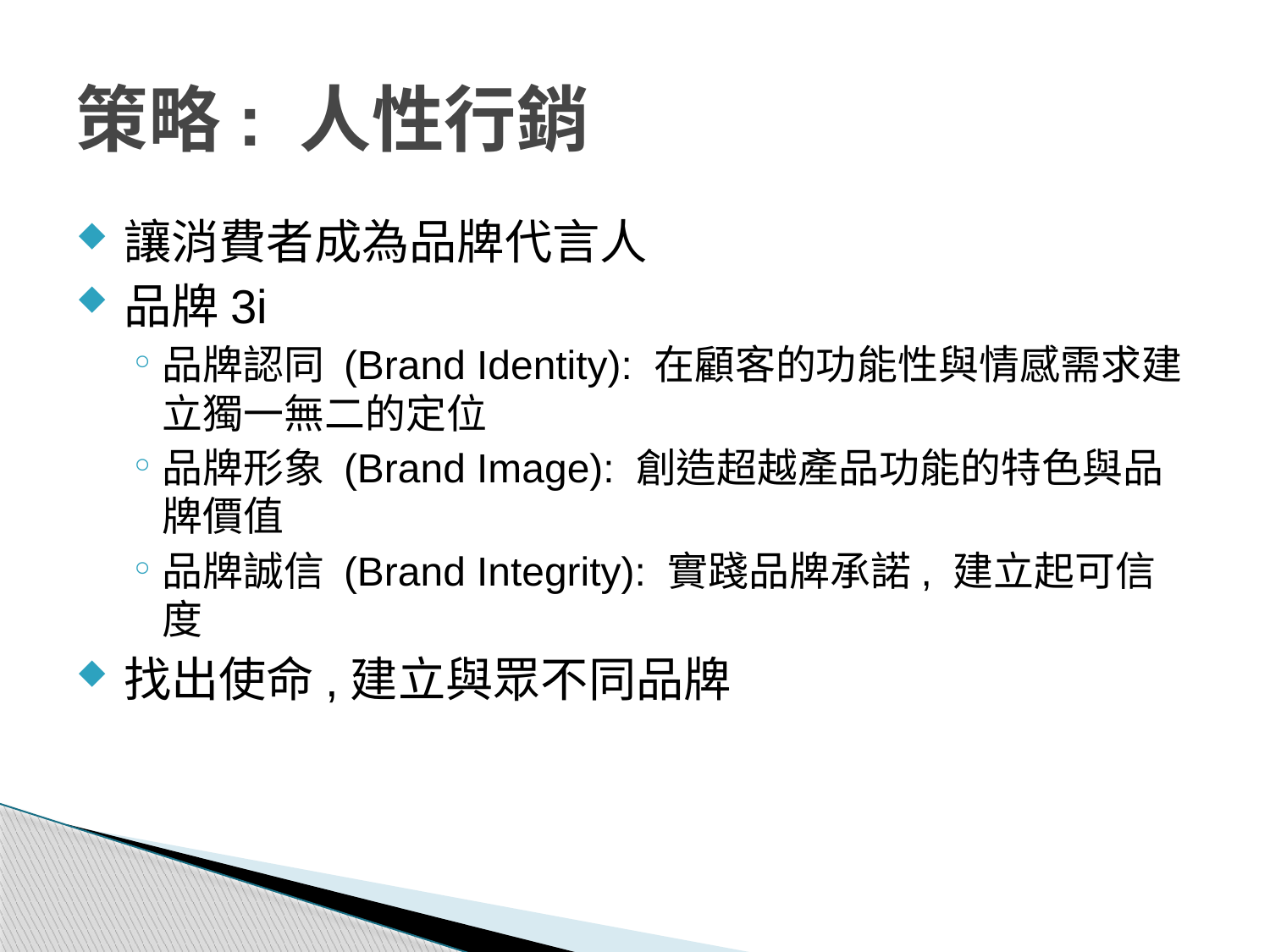

策略: 人性行銷
讓消費者成為品牌代言人
品牌3i
品牌認同 (Brand Identity): 在顧客的功能性與情感需求建立獨一無二的定位
品牌形象 (Brand Image): 創造超越產品功能的特色與品牌價值
品牌誠信 (Brand Integrity): 實踐品牌承諾, 建立起可信度
找出使命,建立與眾不同品牌